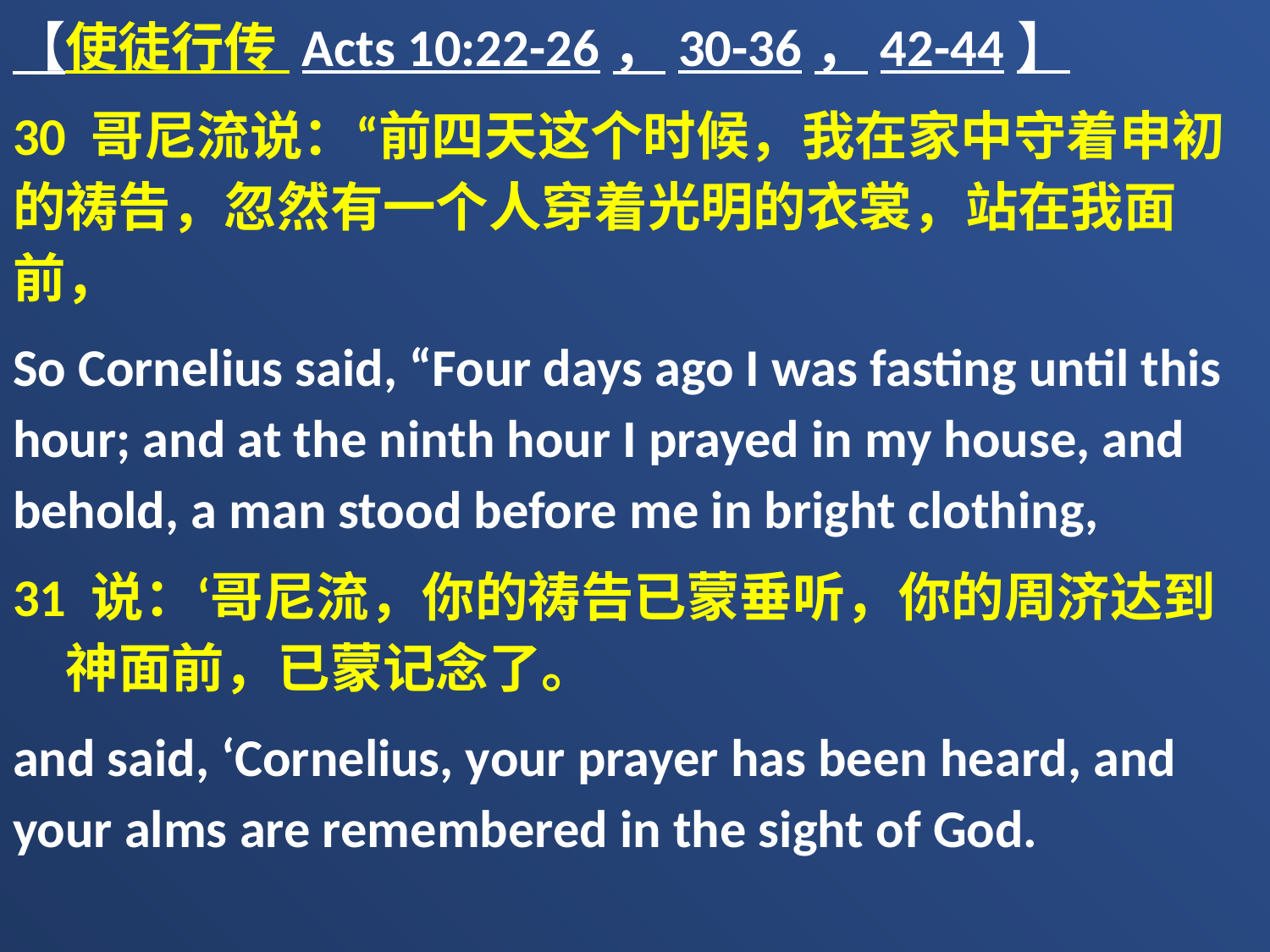

【使徒行传 Acts 10:22-26，30-36，42-44】
30 哥尼流说：“前四天这个时候，我在家中守着申初的祷告，忽然有一个人穿着光明的衣裳，站在我面前，
So Cornelius said, “Four days ago I was fasting until this hour; and at the ninth hour I prayed in my house, and behold, a man stood before me in bright clothing,
31 说：‘哥尼流，你的祷告已蒙垂听，你的周济达到　神面前，已蒙记念了。
and said, ‘Cornelius, your prayer has been heard, and your alms are remembered in the sight of God.